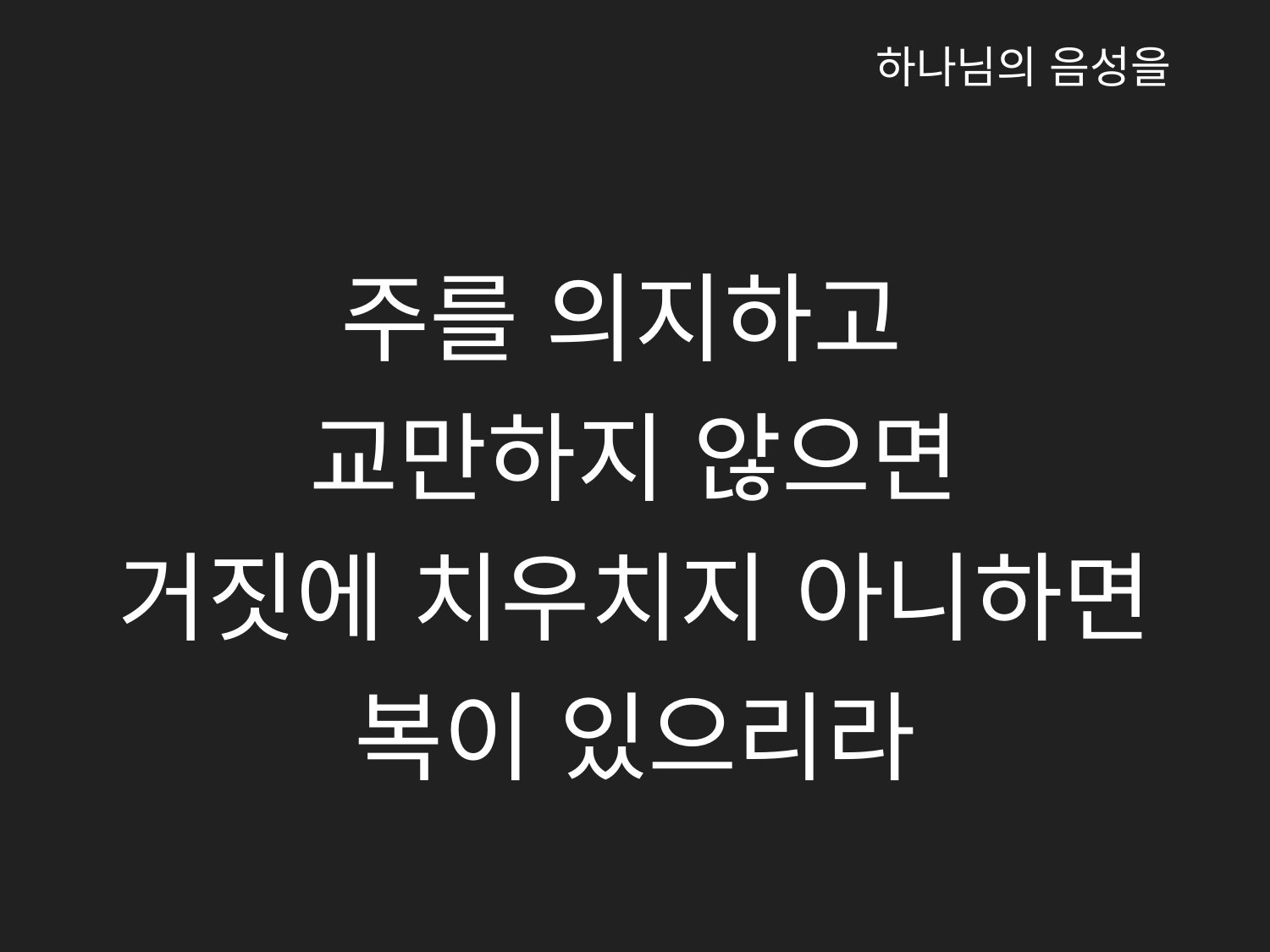

하나님의 음성을
주를 의지하고
교만하지 않으면
거짓에 치우치지 아니하면
복이 있으리라